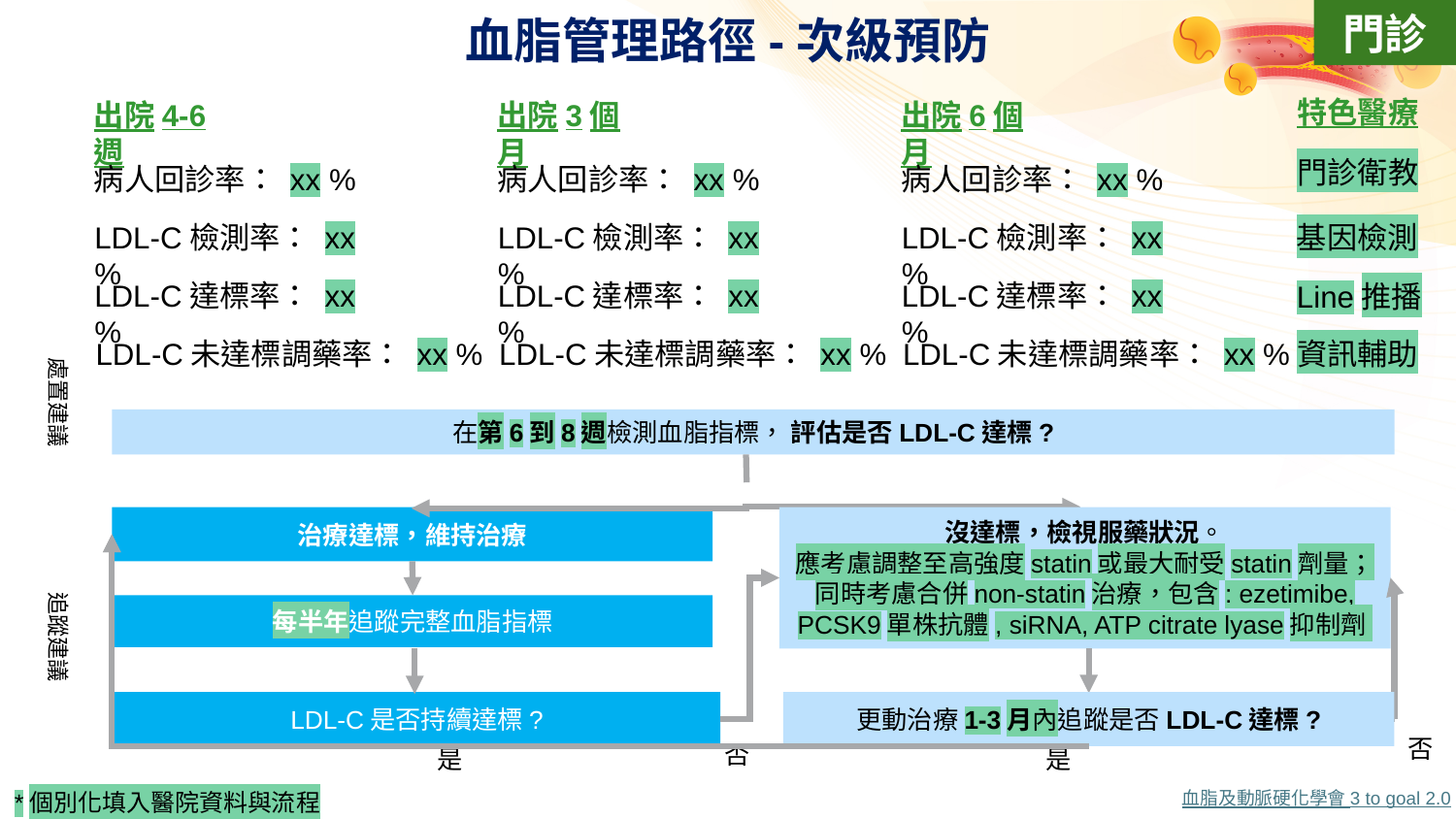

門診
血脂管理路徑-次級預防
特色醫療
出院4-6週
病人回診率： xx %
LDL-C檢測率： xx %
LDL-C達標率： xx %
LDL-C未達標調藥率： xx %
出院3個月
病人回診率： xx %
LDL-C檢測率： xx %
LDL-C達標率： xx %
LDL-C未達標調藥率： xx %
出院6個月
病人回診率： xx %
LDL-C檢測率： xx %
LDL-C達標率： xx %
LDL-C未達標調藥率： xx %
門診衛教
基因檢測
Line推播
資訊輔助
處置建議
在第6到8週檢測血脂指標， 評估是否LDL-C達標?
治療達標，維持治療
沒達標，檢視服藥狀況。
應考慮調整至高強度statin或最大耐受statin劑量；
同時考慮合併non-statin治療，包含: ezetimibe, PCSK9單株抗體, siRNA, ATP citrate lyase抑制劑
追蹤建議
每半年追蹤完整血脂指標
LDL-C是否持續達標?
更動治療1-3月內追蹤是否LDL-C達標?
否
否
是
是
血脂及動脈硬化學會 3 to goal 2.0
*個別化填入醫院資料與流程